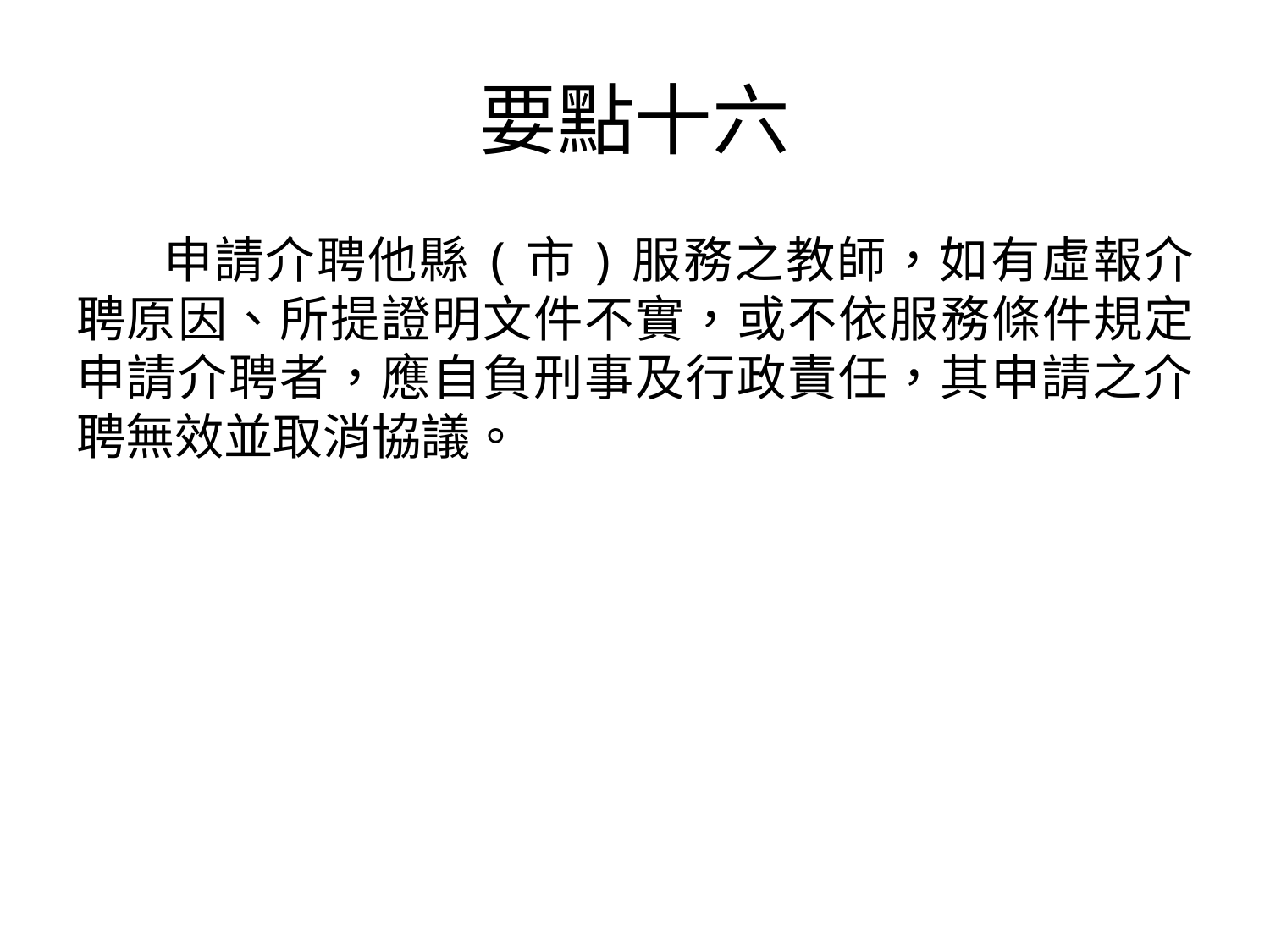

# 要點十六
申請介聘他縣(市)服務之教師，如有虛報介聘原因、所提證明文件不實，或不依服務條件規定申請介聘者，應自負刑事及行政責任，其申請之介聘無效並取消協議。